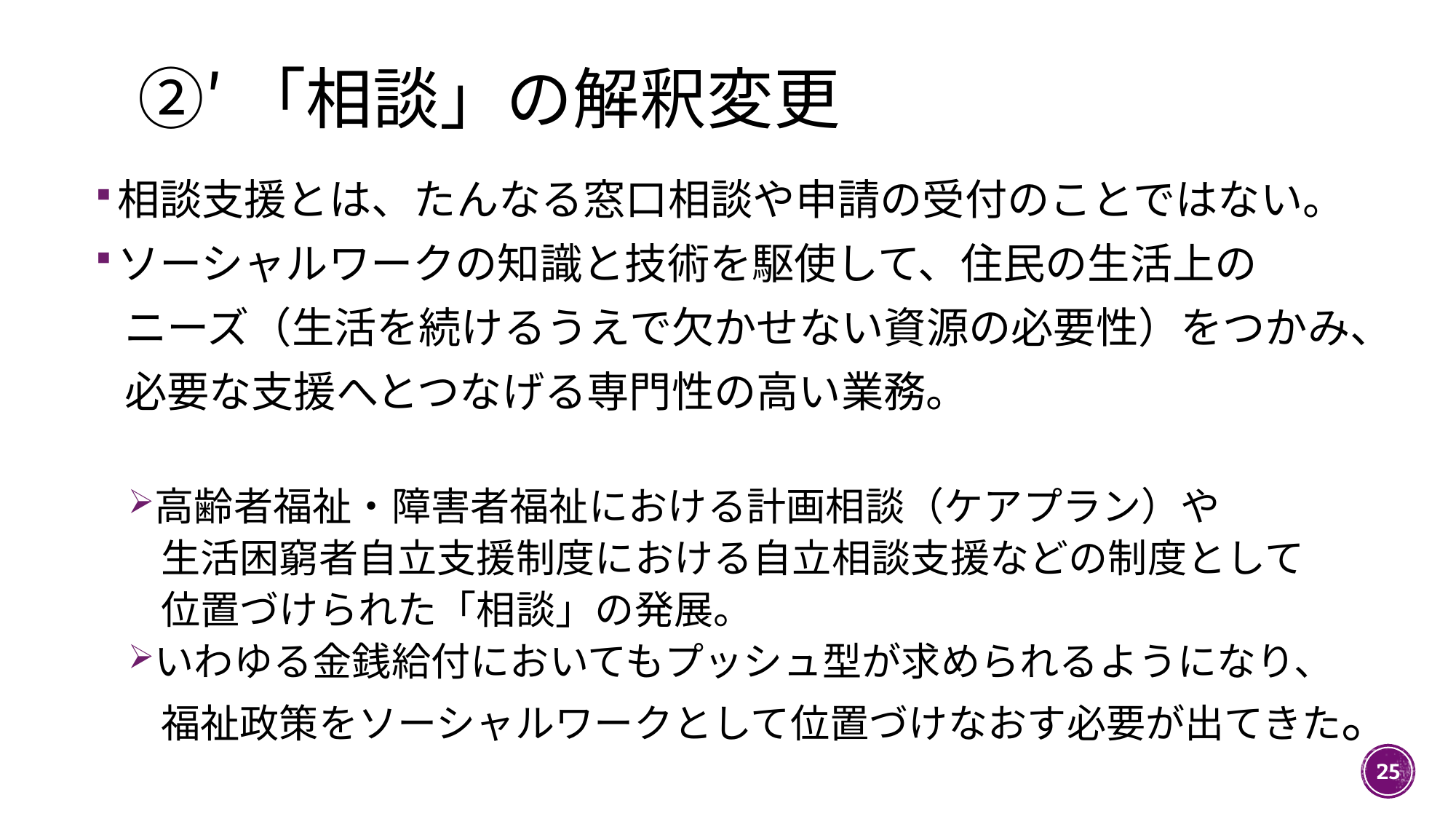

# ②′「相談」の解釈変更
相談支援とは、たんなる窓口相談や申請の受付のことではない。
ソーシャルワークの知識と技術を駆使して、住民の生活上の
  ニーズ（生活を続けるうえで欠かせない資源の必要性）をつかみ、
  必要な支援へとつなげる専門性の高い業務。

高齢者福祉・障害者福祉における計画相談（ケアプラン）や
生活困窮者自立支援制度における自立相談支援などの制度として
位置づけられた「相談」の発展。
いわゆる金銭給付においてもプッシュ型が求められるようになり、
福祉政策をソーシャルワークとして位置づけなおす必要が出てきた。
25